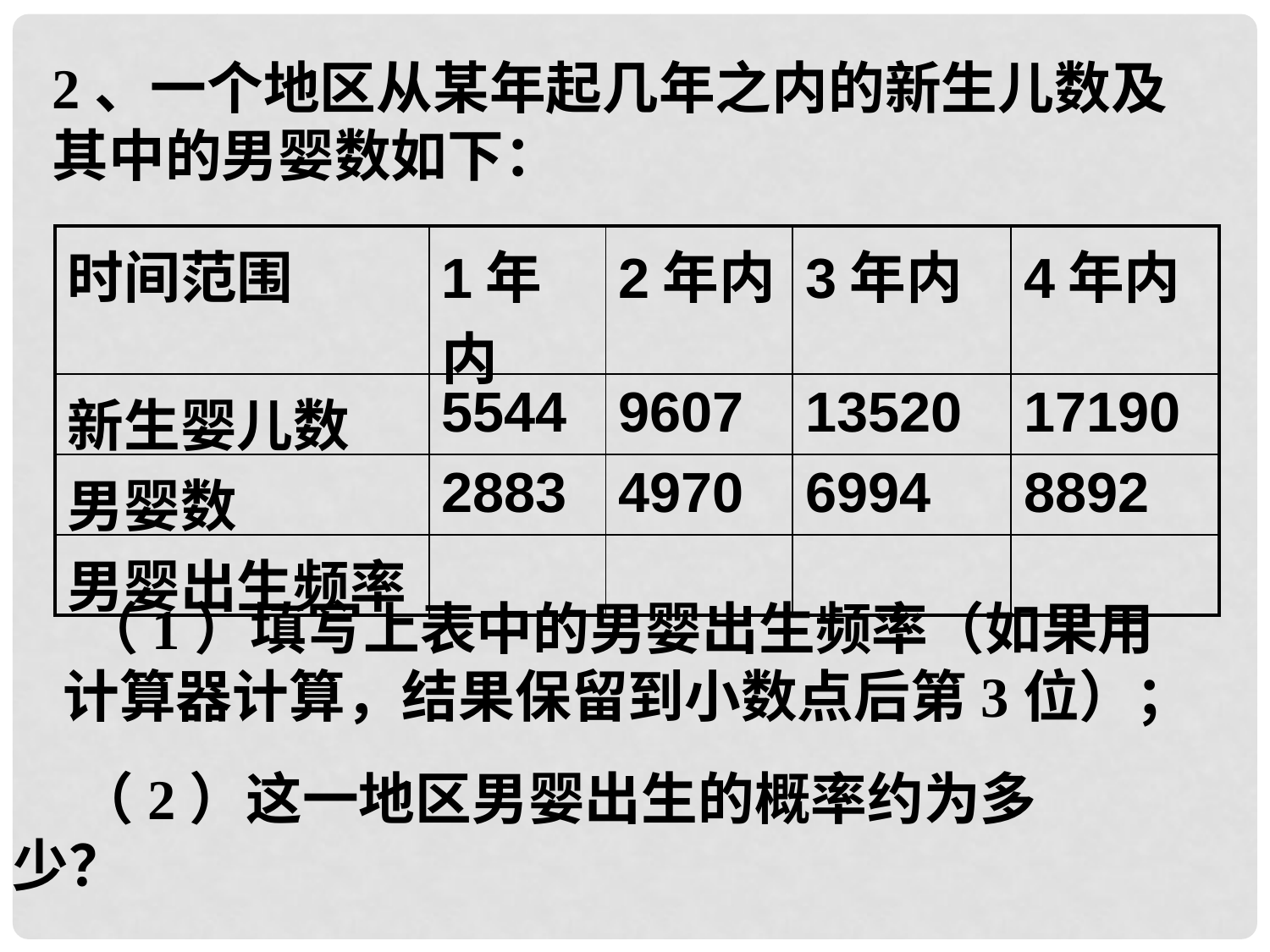

2、一个地区从某年起几年之内的新生儿数及其中的男婴数如下：
| 时间范围 | 1年内 | 2年内 | 3年内 | 4年内 |
| --- | --- | --- | --- | --- |
| 新生婴儿数 | 5544 | 9607 | 13520 | 17190 |
| 男婴数 | 2883 | 4970 | 6994 | 8892 |
| 男婴出生频率 |  |  |  |  |
   （1）填写上表中的男婴出生频率（如果用         计算器计算，结果保留到小数点后第3位）；
    （2）这一地区男婴出生的概率约为多少？